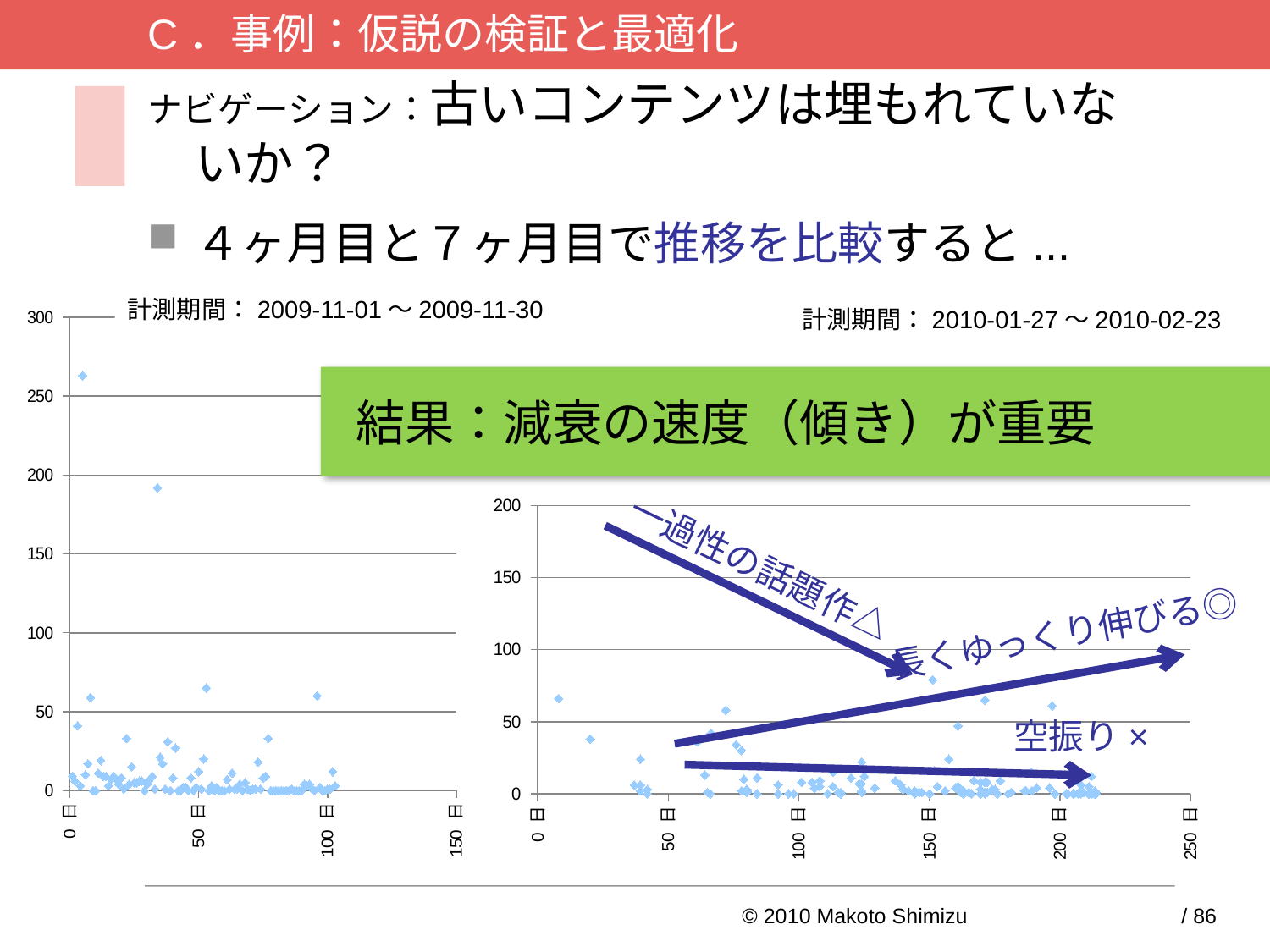

C．事例：仮説の検証と最適化
# ナビゲーション：古いコンテンツは埋もれていないか？
４ヶ月目と７ヶ月目で推移を比較すると...

### Chart

| Category | 訪問数 |
|---|---|
計測期間：2009-11-01～2009-11-30
計測期間：2010-01-27～2010-02-23
結果：減衰の速度（傾き）が重要

### Chart

| Category | 訪問数 |
|---|---|
一過性の話題作△
長くゆっくり伸びる◎
空振り×
© 2010 Makoto Shimizu	61